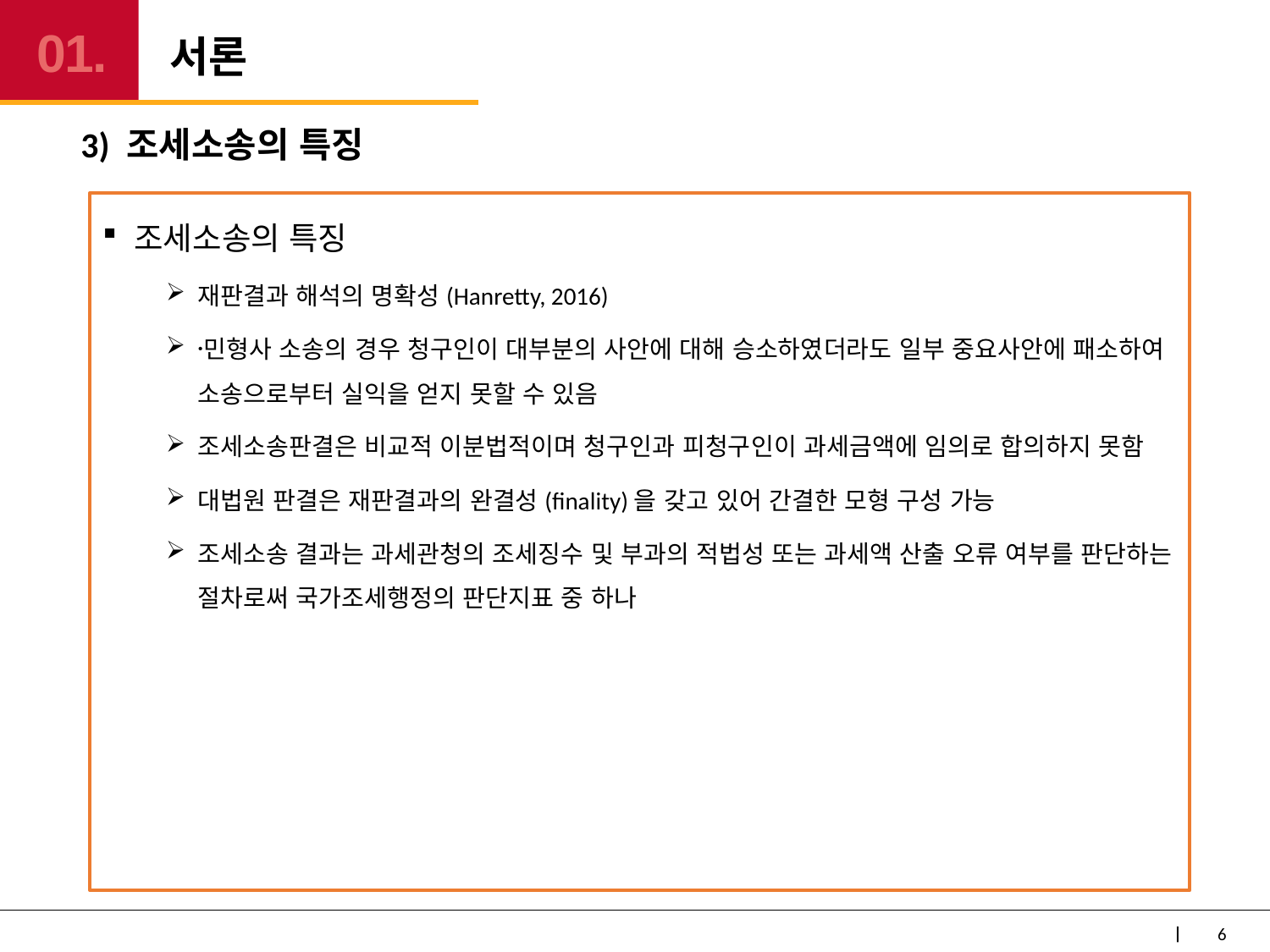

# 서론
01.
3) 조세소송의 특징
조세소송의 특징
재판결과 해석의 명확성(Hanretty, 2016)
민〮형사 소송의 경우 청구인이 대부분의 사안에 대해 승소하였더라도 일부 중요사안에 패소하여 소송으로부터 실익을 얻지 못할 수 있음
조세소송판결은 비교적 이분법적이며 청구인과 피청구인이 과세금액에 임의로 합의하지 못함
대법원 판결은 재판결과의 완결성(finality)을 갖고 있어 간결한 모형 구성 가능
조세소송 결과는 과세관청의 조세징수 및 부과의 적법성 또는 과세액 산출 오류 여부를 판단하는 절차로써 국가조세행정의 판단지표 중 하나